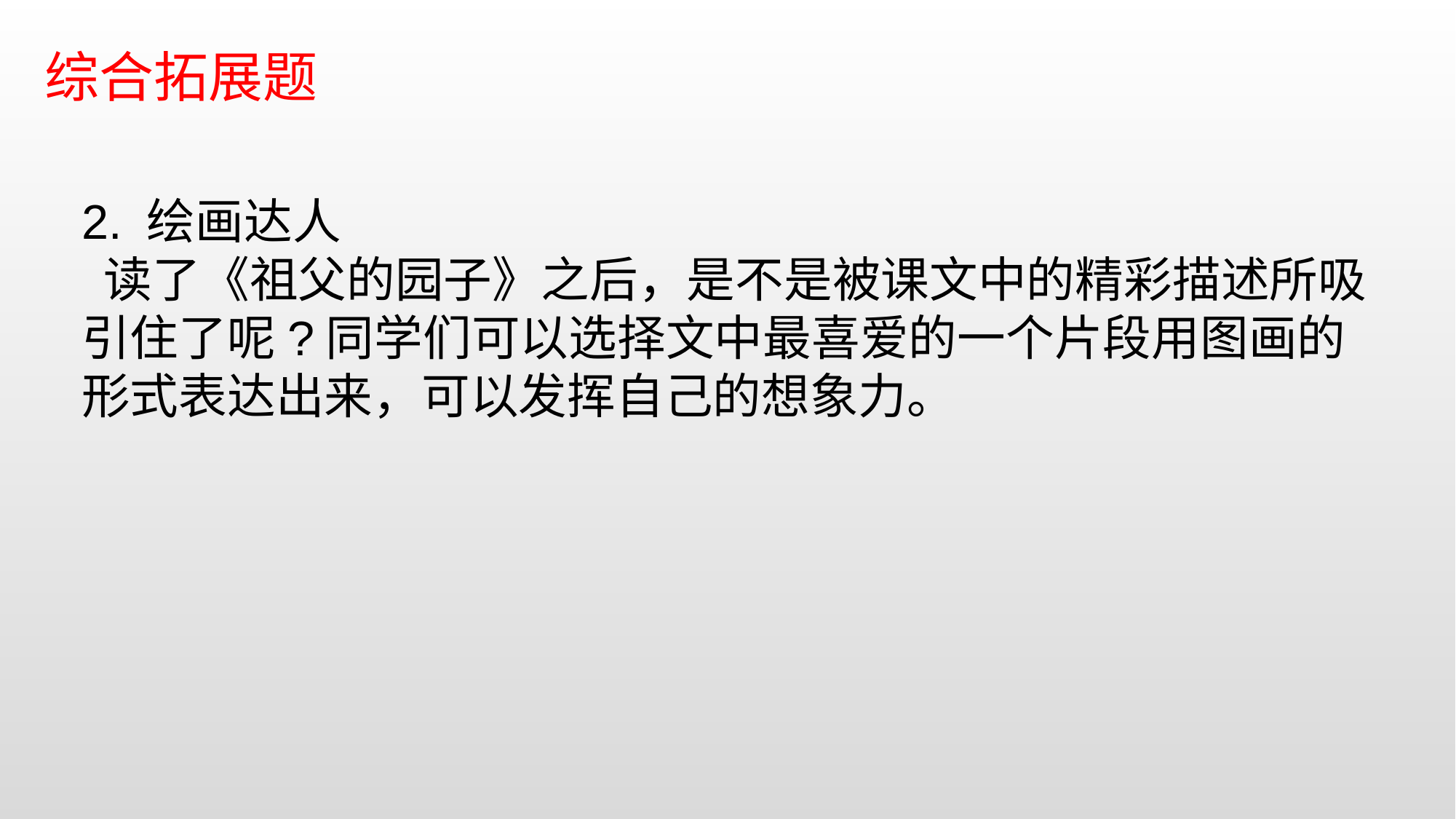

综合拓展题
2. 绘画达人 读了《祖父的园子》之后，是不是被课文中的精彩描述所吸引住了呢?同学们可以选择文中最喜爱的一个片段用图画的形式表达出来，可以发挥自己的想象力。